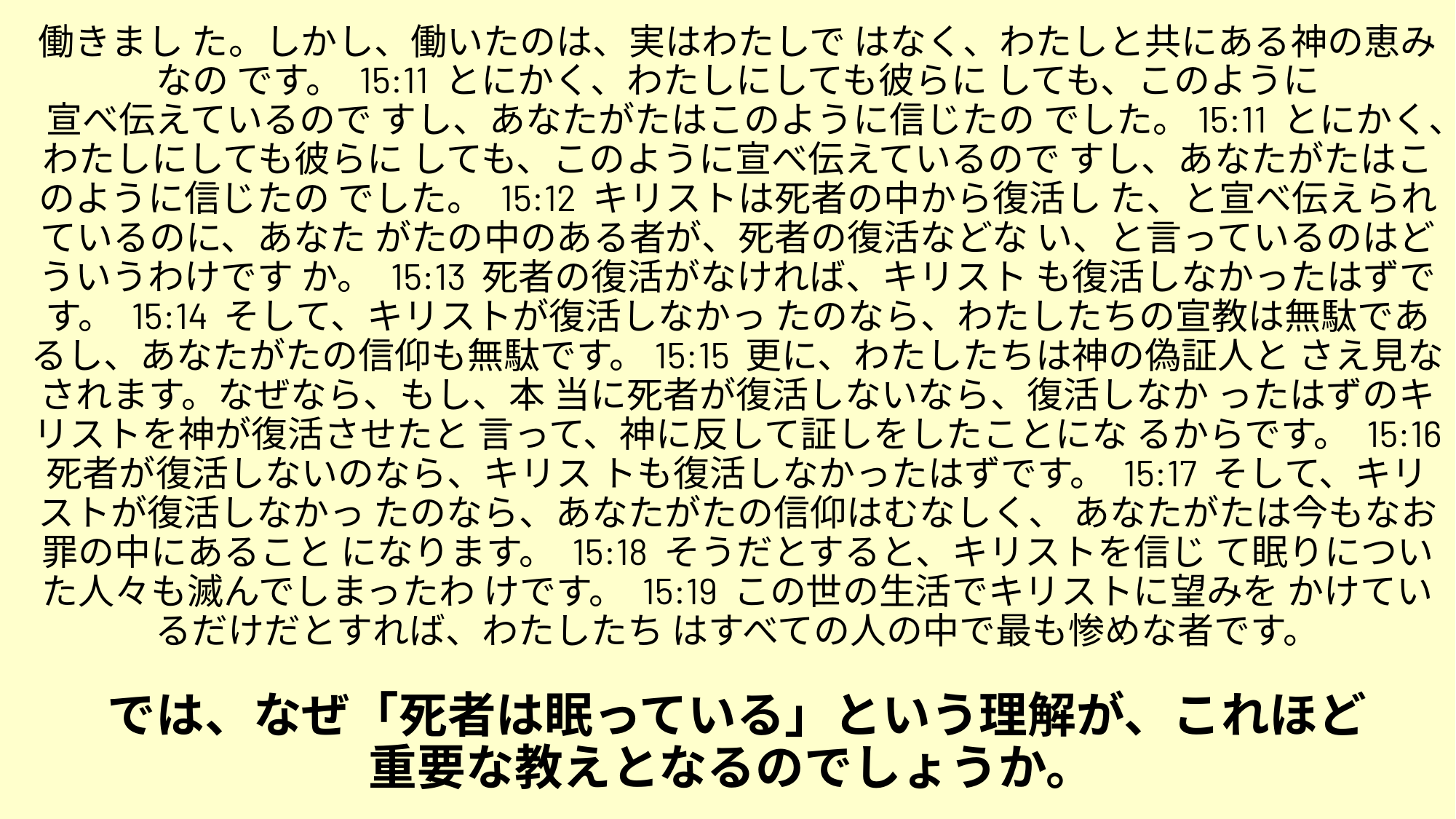

# 働きまし た。しかし、働いたのは、実はわたしで はなく、わたしと共にある神の恵みなの です。 15:11 とにかく、わたしにしても彼らに しても、このように 宣べ伝えているので すし、あなたがたはこのように信じたの でした。15:11 とにかく、わたしにしても彼らに しても、このように宣べ伝えているので すし、あなたがたはこのように信じたの でした。 15:12 キリストは死者の中から復活し た、と宣べ伝えられているのに、あなた がたの中のある者が、死者の復活などな い、と言っているのはどういうわけです か。 15:13 死者の復活がなければ、キリスト も復活しなかったはずです。 15:14 そして、キリストが復活しなかっ たのなら、わたしたちの宣教は無駄であ るし、あなたがたの信仰も無駄です。15:15 更に、わたしたちは神の偽証人と さえ見なされます。なぜなら、もし、本 当に死者が復活しないなら、復活しなか ったはずのキリストを神が復活させたと 言って、神に反して証しをしたことにな るからです。 15:16 死者が復活しないのなら、キリス トも復活しなかったはずです。 15:17 そして、キリストが復活しなかっ たのなら、あなたがたの信仰はむなしく、 あなたがたは今もなお罪の中にあること になります。 15:18 そうだとすると、キリストを信じ て眠りについた人々も滅んでしまったわ けです。 15:19 この世の生活でキリストに望みを かけているだけだとすれば、わたしたち はすべての人の中で最も惨めな者です。 　 では、なぜ「死者は眠っている」という理解が、これほど 重要な教えとなるのでしょうか。